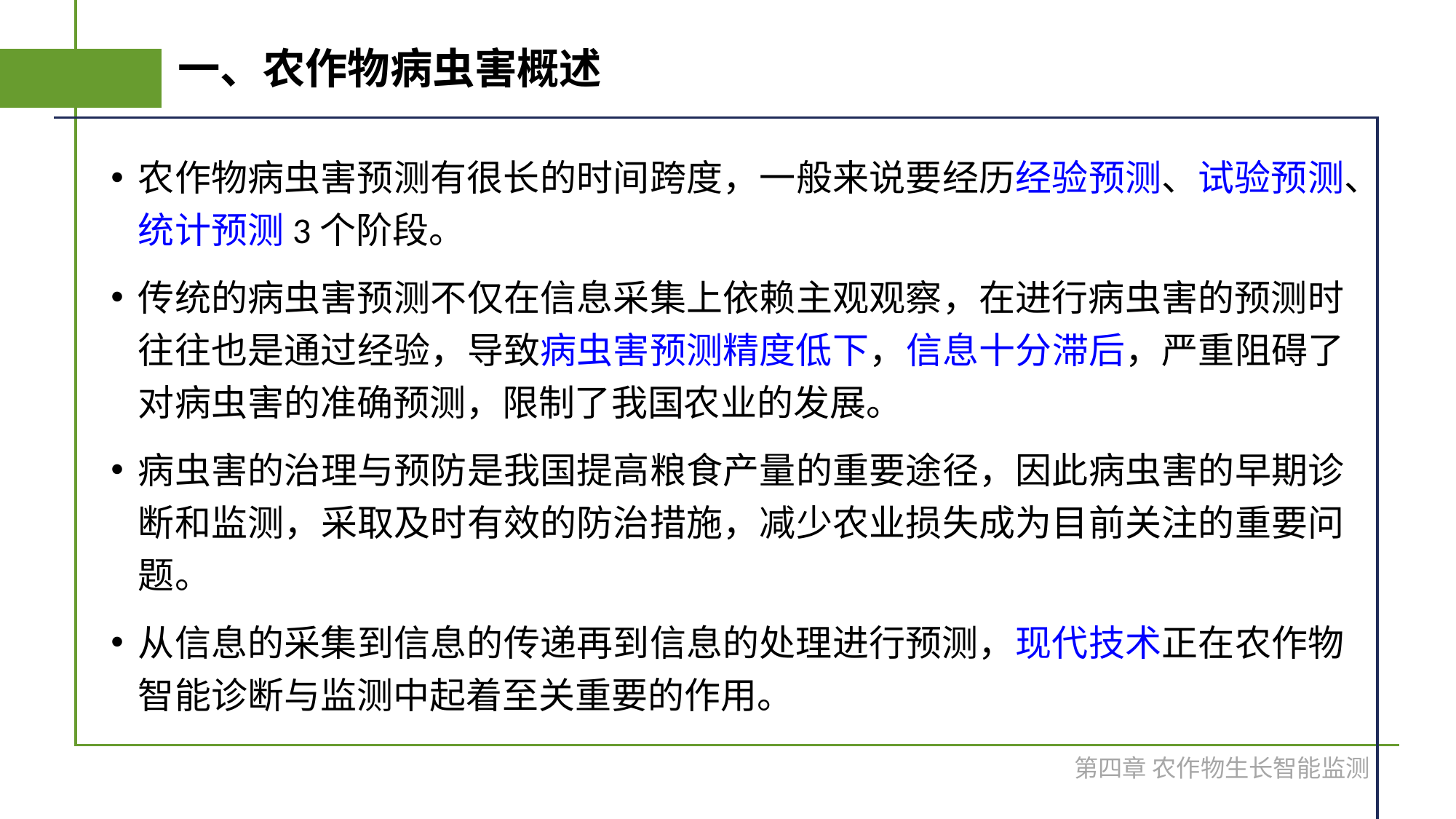

# 一、农作物病虫害概述
农作物病虫害预测有很长的时间跨度，一般来说要经历经验预测、试验预测、统计预测3个阶段。
传统的病虫害预测不仅在信息采集上依赖主观观察，在进行病虫害的预测时往往也是通过经验，导致病虫害预测精度低下，信息十分滞后，严重阻碍了对病虫害的准确预测，限制了我国农业的发展。
病虫害的治理与预防是我国提高粮食产量的重要途径，因此病虫害的早期诊断和监测，采取及时有效的防治措施，减少农业损失成为目前关注的重要问题。
从信息的采集到信息的传递再到信息的处理进行预测，现代技术正在农作物智能诊断与监测中起着至关重要的作用。
第四章 农作物生长智能监测